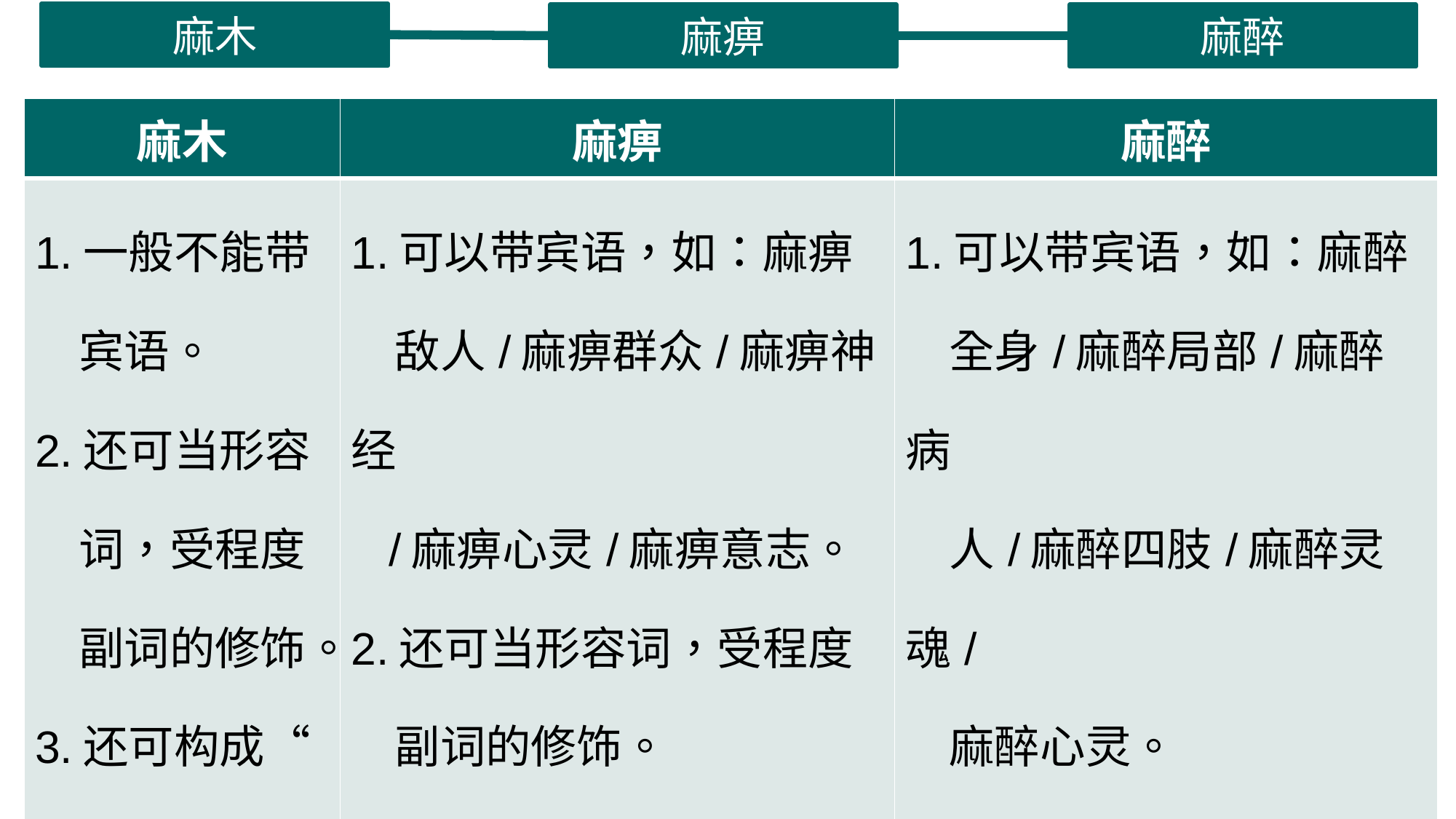

麻木
麻痹
麻醉
| 麻木 | 麻痹 | 麻醉 |
| --- | --- | --- |
| 1.一般不能带 宾语。 2.还可当形容 词，受程度 副词的修饰。 3.还可构成“麻木不仁”。 | 1.可以带宾语，如：麻痹 敌人/麻痹群众/麻痹神经 /麻痹心灵/麻痹意志。 2.还可当形容词，受程度 副词的修饰。 3.还可构成“麻痹思想、 麻痹大意”。 | 1.可以带宾语，如：麻醉 全身/麻醉局部/麻醉病 人/麻醉四肢/麻醉灵魂/ 麻醉心灵。 3.还可构成“麻醉剂、麻 醉品、麻醉药、麻醉术、 麻醉师、自我麻醉”。 |